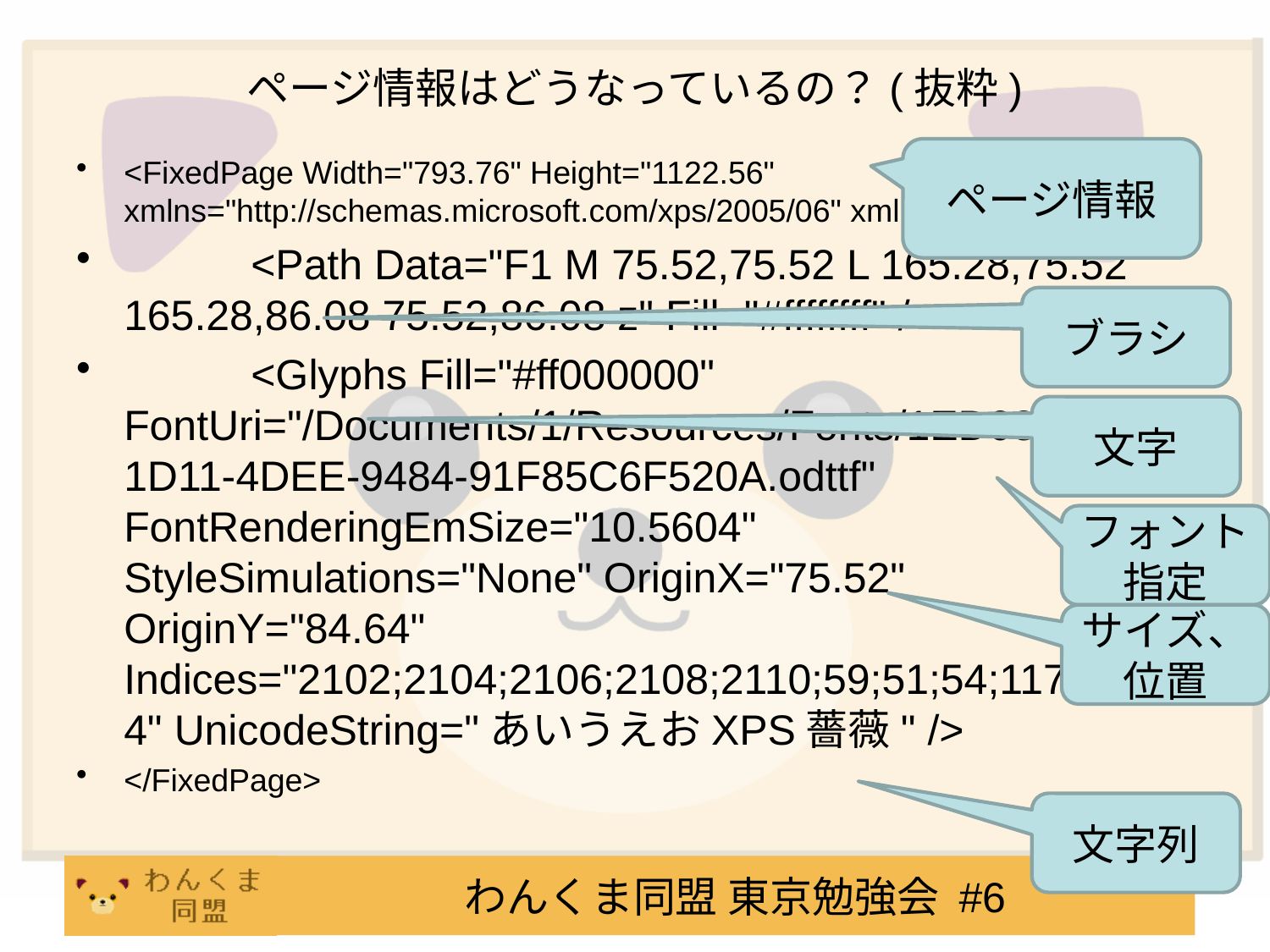

# ページ情報はどうなっているの？(抜粋)
ページ情報
<FixedPage Width="793.76" Height="1122.56" xmlns="http://schemas.microsoft.com/xps/2005/06" xml:lang="und">
	<Path Data="F1 M 75.52,75.52 L 165.28,75.52 165.28,86.08 75.52,86.08 z" Fill="#ffffffff" />
	<Glyphs Fill="#ff000000" FontUri="/Documents/1/Resources/Fonts/1ED08800-1D11-4DEE-9484-91F85C6F520A.odttf" FontRenderingEmSize="10.5604" StyleSimulations="None" OriginX="75.52" OriginY="84.64" Indices="2102;2104;2106;2108;2110;59;51;54;11764;11754" UnicodeString="あいうえおXPS薔薇" />
</FixedPage>
ブラシ
文字
フォント指定
サイズ、位置
文字列